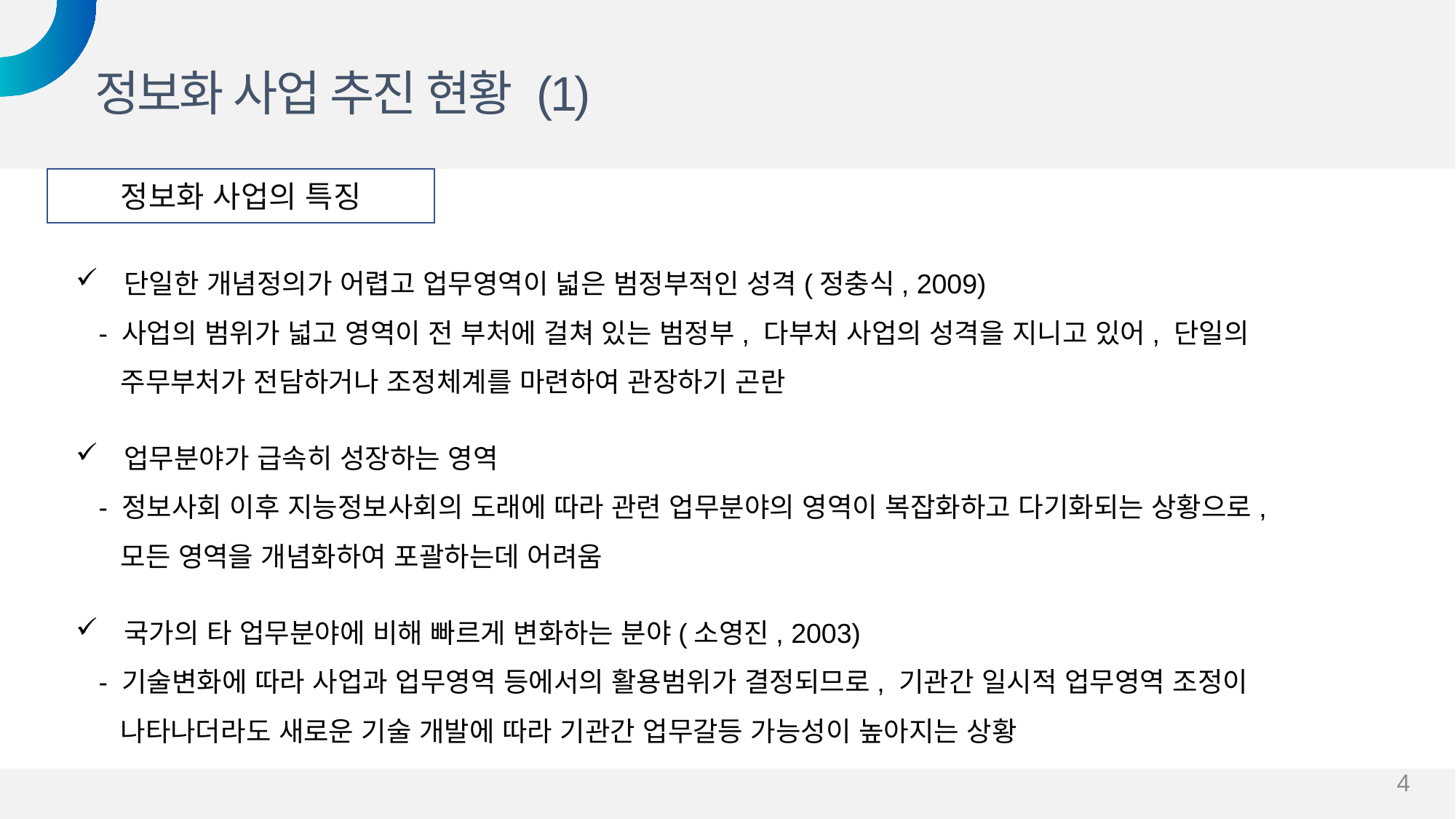

정보화 사업 추진 현황 (1)

정보화 사업의 특징
 단일한 개념정의가 어렵고 업무영역이 넓은 범정부적인 성격(정충식, 2009)
   - 사업의 범위가 넓고 영역이 전 부처에 걸쳐 있는 범정부, 다부처 사업의 성격을 지니고 있어, 단일의
     주무부처가 전담하거나 조정체계를 마련하여 관장하기 곤란

 업무분야가 급속히 성장하는 영역
   - 정보사회 이후 지능정보사회의 도래에 따라 관련 업무분야의 영역이 복잡화하고 다기화되는 상황으로,
     모든 영역을 개념화하여 포괄하는데 어려움

 국가의 타 업무분야에 비해 빠르게 변화하는 분야(소영진, 2003)
   - 기술변화에 따라 사업과 업무영역 등에서의 활용범위가 결정되므로, 기관간 일시적 업무영역 조정이
     나타나더라도 새로운 기술 개발에 따라 기관간 업무갈등 가능성이 높아지는 상황